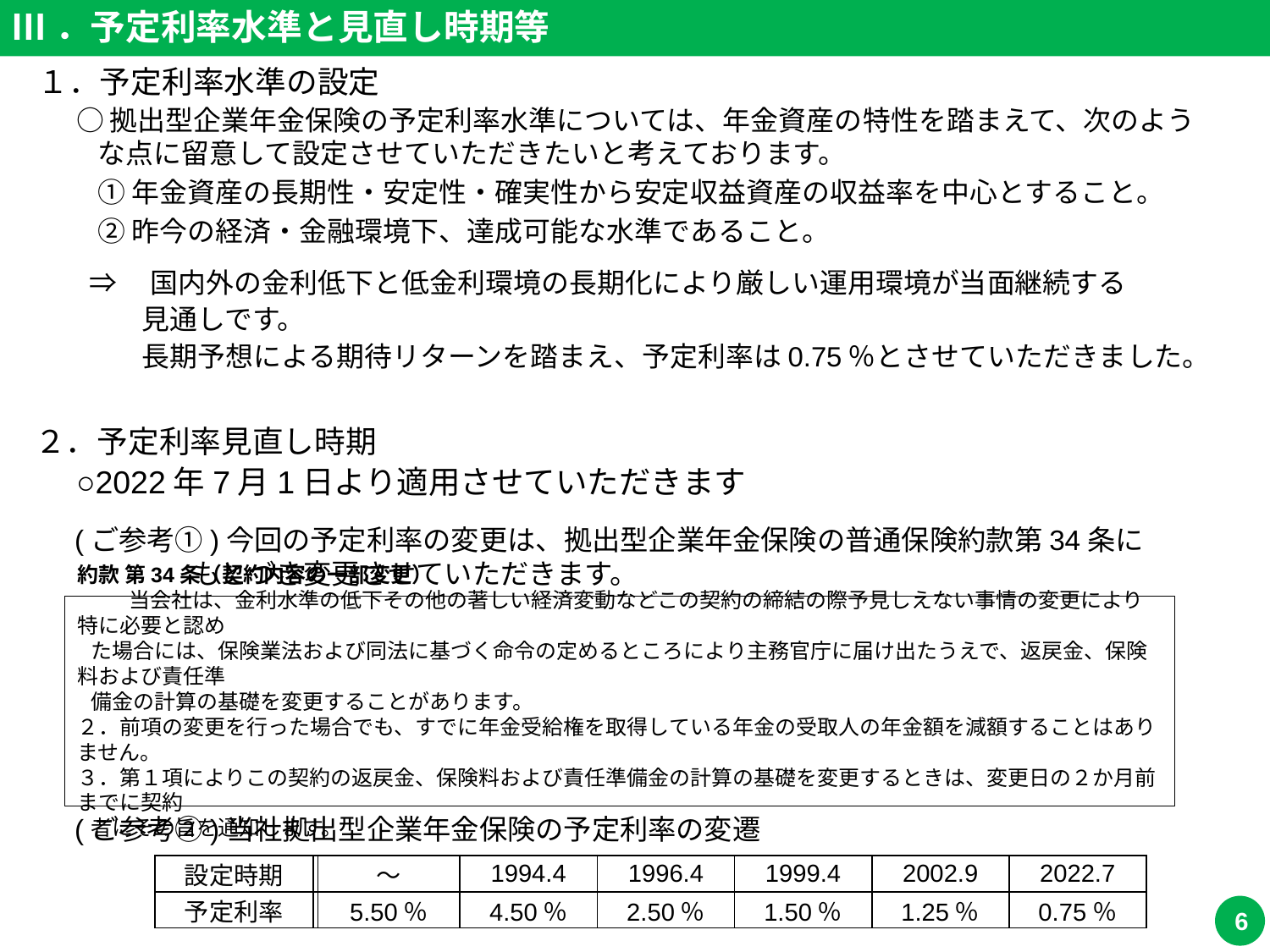

# Ⅲ．予定利率水準と見直し時期等
１．予定利率水準の設定
○拠出型企業年金保険の予定利率水準については、年金資産の特性を踏まえて、次のような点に留意して設定させていただきたいと考えております。
①年金資産の長期性・安定性・確実性から安定収益資産の収益率を中心とすること。
②昨今の経済・金融環境下、達成可能な水準であること。
  ⇒　国内外の金利低下と低金利環境の長期化により厳しい運用環境が当面継続する
見通しです。
長期予想による期待リターンを踏まえ、予定利率は0.75％とさせていただきました。

２．予定利率見直し時期
○2022年7月1日より適用させていただきます

(ご参考①)今回の予定利率の変更は、拠出型企業年金保険の普通保険約款第34条に
 もとづき変更させていただきます。
約款 第34条（契約内容の一部変更）
　　  当会社は、金利水準の低下その他の著しい経済変動などこの契約の締結の際予見しえない事情の変更により特に必要と認め
   た場合には、保険業法および同法に基づく命令の定めるところにより主務官庁に届け出たうえで、返戻金、保険料および責任準
   備金の計算の基礎を変更することがあります。
２．前項の変更を行った場合でも、すでに年金受給権を取得している年金の受取人の年金額を減額することはありません。
３．第１項によりこの契約の返戻金、保険料および責任準備金の計算の基礎を変更するときは、変更日の２か月前までに契約
   者にその旨を通知します。
(ご参考②)当社拠出型企業年金保険の予定利率の変遷
| 設定時期 |  | ～ | 1994.4 | 1996.4 | 1999.4 | 2002.9 | 2022.7 |
| --- | --- | --- | --- | --- | --- | --- | --- |
| 予定利率 |  | 5.50％ | 4.50％ | 2.50％ | 1.50％ | 1.25％ | 0.75％ |
6